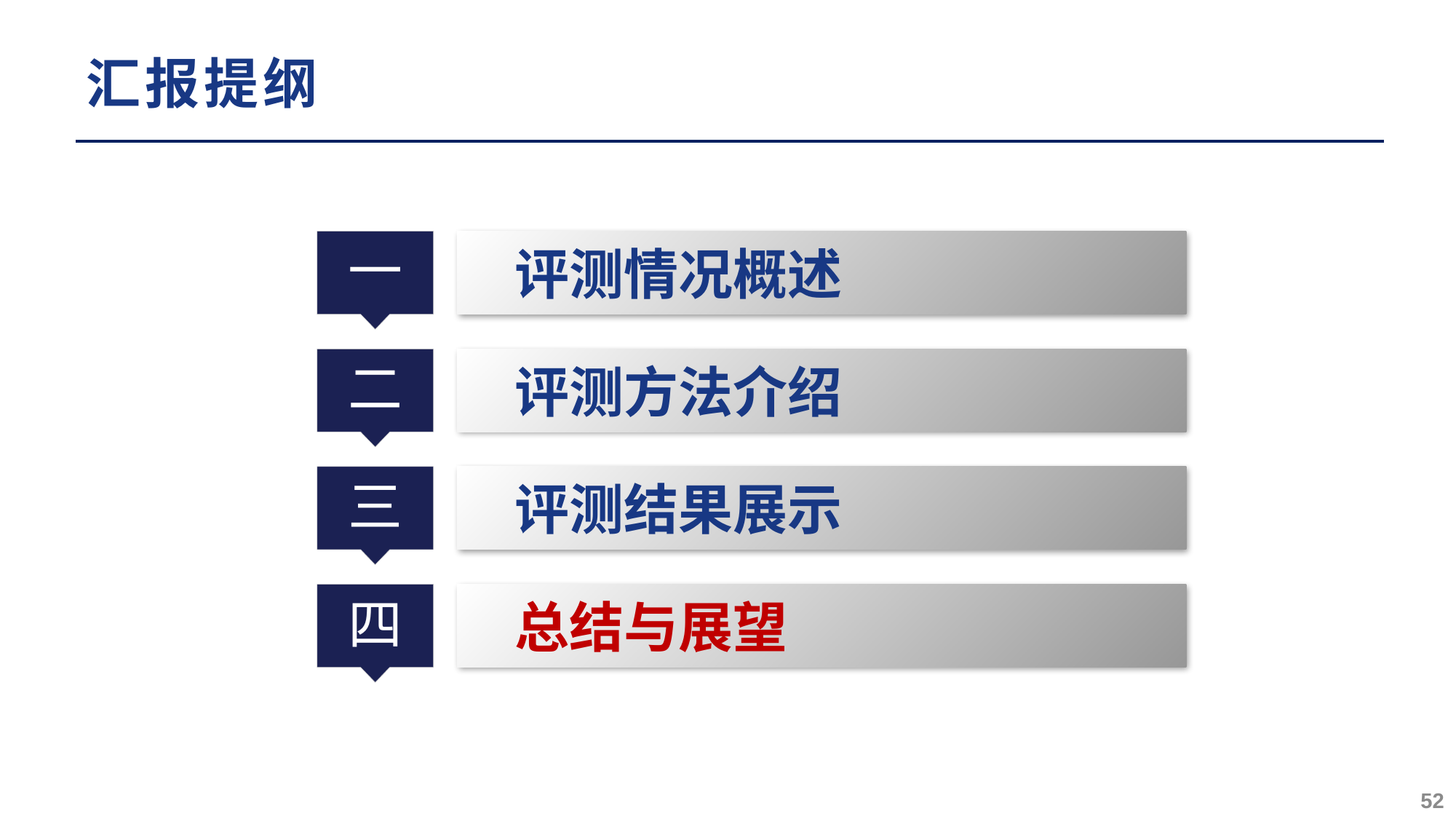

# 汇报提纲
一
评测情况概述
二
评测方法介绍
三
四
总结与展望
评测结果展示
52